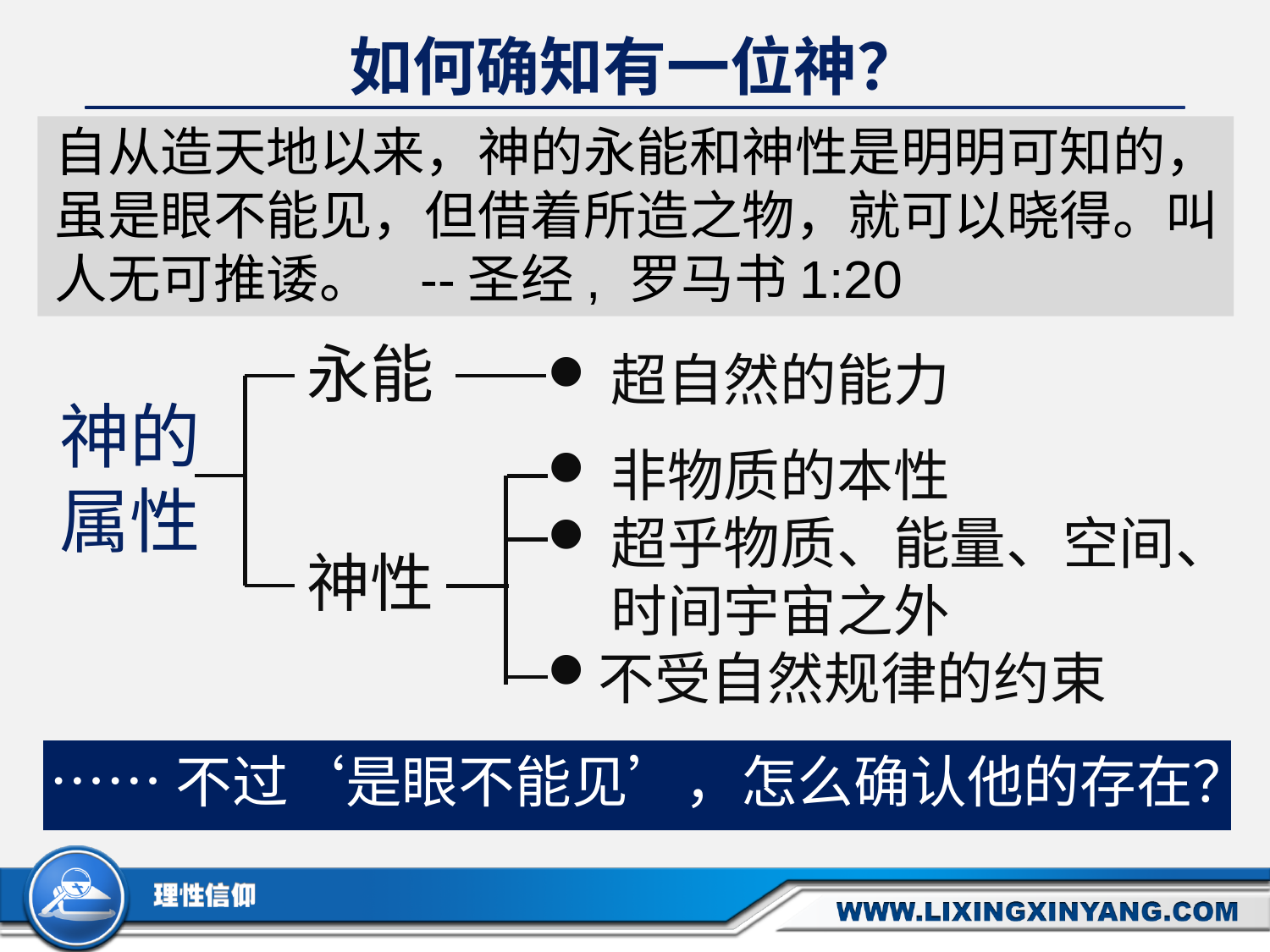

# 如何确知有一位神？
自从造天地以来，神的永能和神性是明明可知的，虽是眼不能见，但借着所造之物，就可以晓得。叫人无可推诿。   --圣经, 罗马书1:20

永能
超自然的能力
神的
属性
非物质的本性
超乎物质、能量、空间、时间宇宙之外
不受自然规律的约束
神性
……不过‘是眼不能见’，怎么确认他的存在？